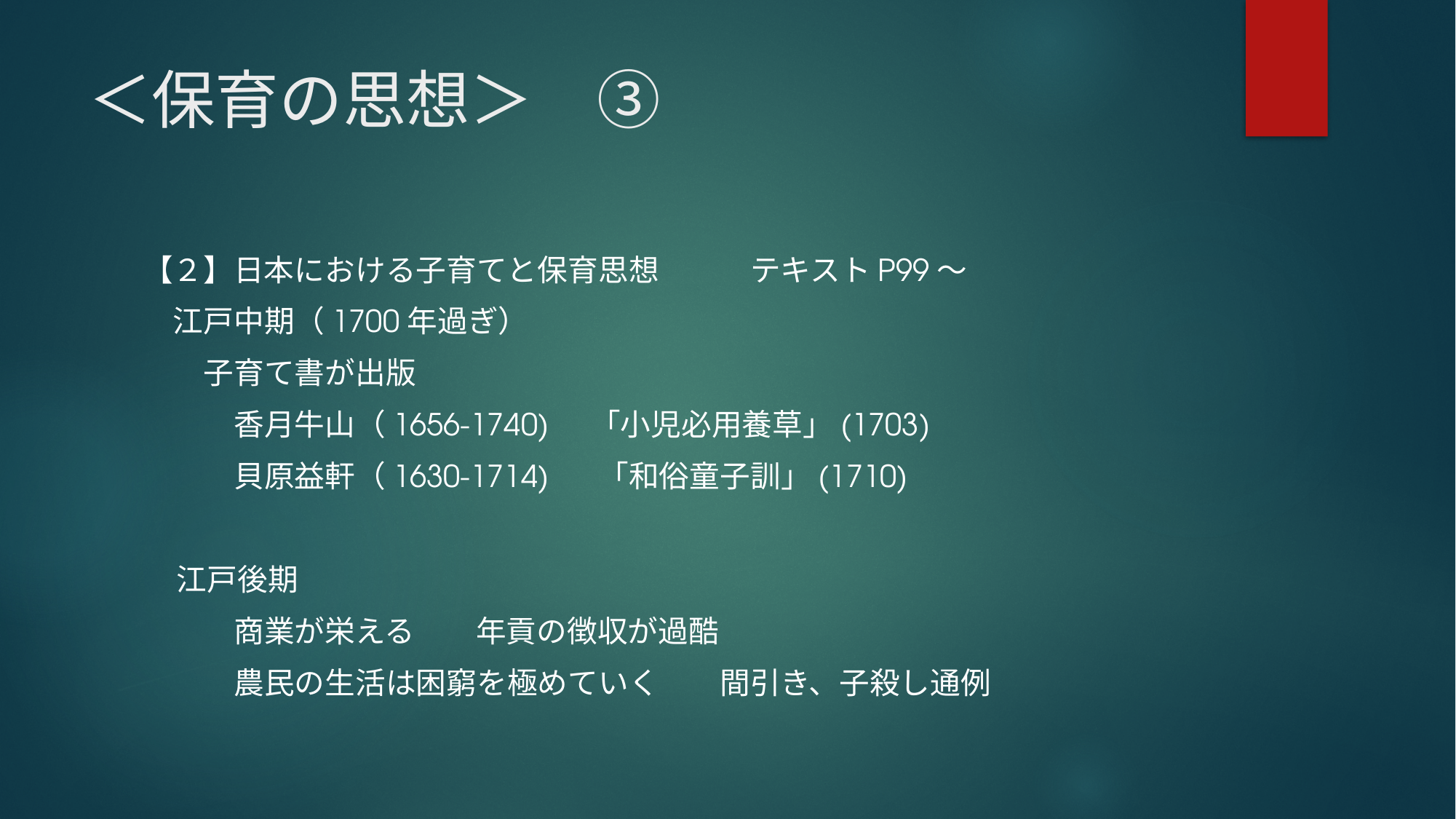

# ＜保育の思想＞　③
【２】日本における子育てと保育思想　　　テキストP99～
　江戸中期（1700年過ぎ）
　　子育て書が出版
　　　香月牛山（1656-1740)    「小児必用養草」(1703)
　　　貝原益軒（1630-1714)     「和俗童子訓」(1710)

    江戸後期
　　　商業が栄える　　年貢の徴収が過酷
　　　農民の生活は困窮を極めていく　　間引き、子殺し通例